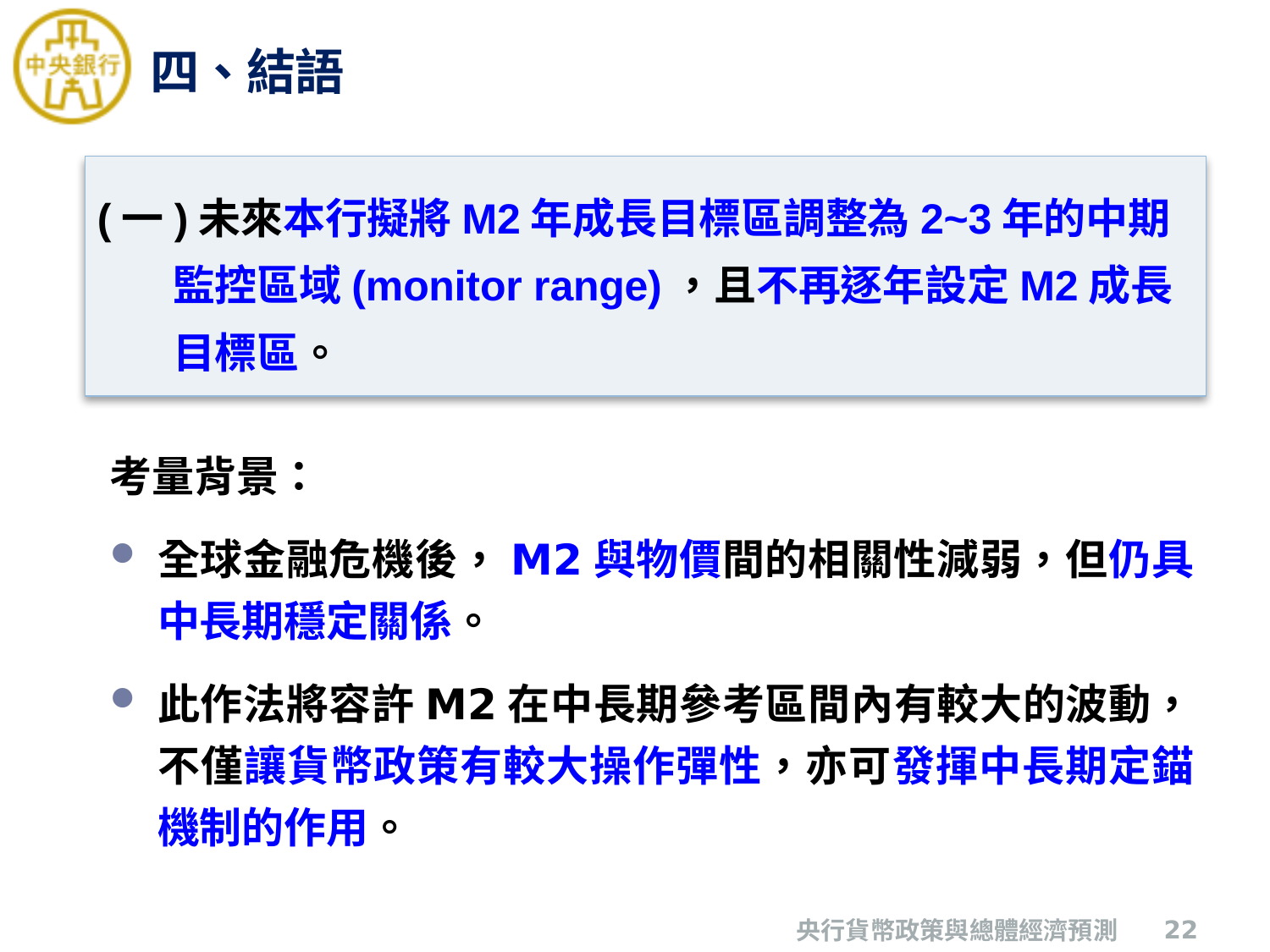

# 四、結語
(一)未來本行擬將M2年成長目標區調整為2~3年的中期監控區域(monitor range)，且不再逐年設定M2成長目標區。
考量背景：
全球金融危機後，M2與物價間的相關性減弱，但仍具中長期穩定關係。
此作法將容許M2在中長期參考區間內有較大的波動，不僅讓貨幣政策有較大操作彈性，亦可發揮中長期定錨機制的作用。

22
央行貨幣政策與總體經濟預測